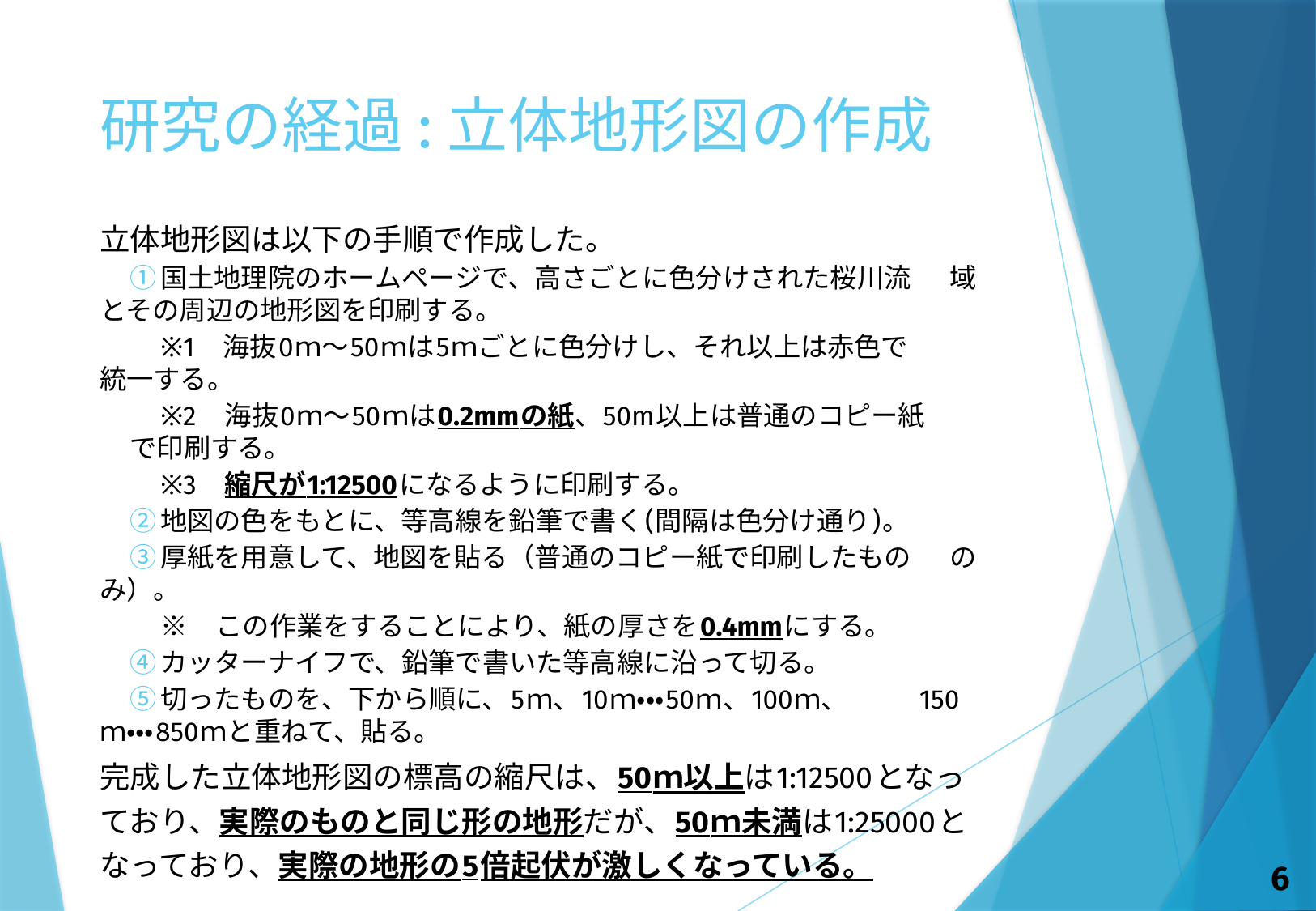

# 研究の経過:立体地形図の作成
立体地形図は以下の手順で作成した。
	①	国土地理院のホームページで、高さごとに色分けされた桜川流		域とその周辺の地形図を印刷する。
		※1　海抜0ｍ～50ｍは5ｍごとに色分けし、それ以上は赤色で			統一する。
		※2　海抜0ｍ～50ｍは0.2mmの紙、50m以上は普通のコピー紙			で印刷する。
		※3　縮尺が1:12500になるように印刷する。
	②	地図の色をもとに、等高線を鉛筆で書く(間隔は色分け通り)。
	③	厚紙を用意して、地図を貼る（普通のコピー紙で印刷したもの		のみ）。
		※　この作業をすることにより、紙の厚さを0.4mmにする。
	④	カッターナイフで、鉛筆で書いた等高線に沿って切る。
	⑤	切ったものを、下から順に、5ｍ、10ｍ・・・50ｍ、100ｍ、			150ｍ・・・850ｍと重ねて、貼る。
完成した立体地形図の標高の縮尺は、50ｍ以上は1:12500となっており、実際のものと同じ形の地形だが、50ｍ未満は1:25000となっており、実際の地形の5倍起伏が激しくなっている。

6